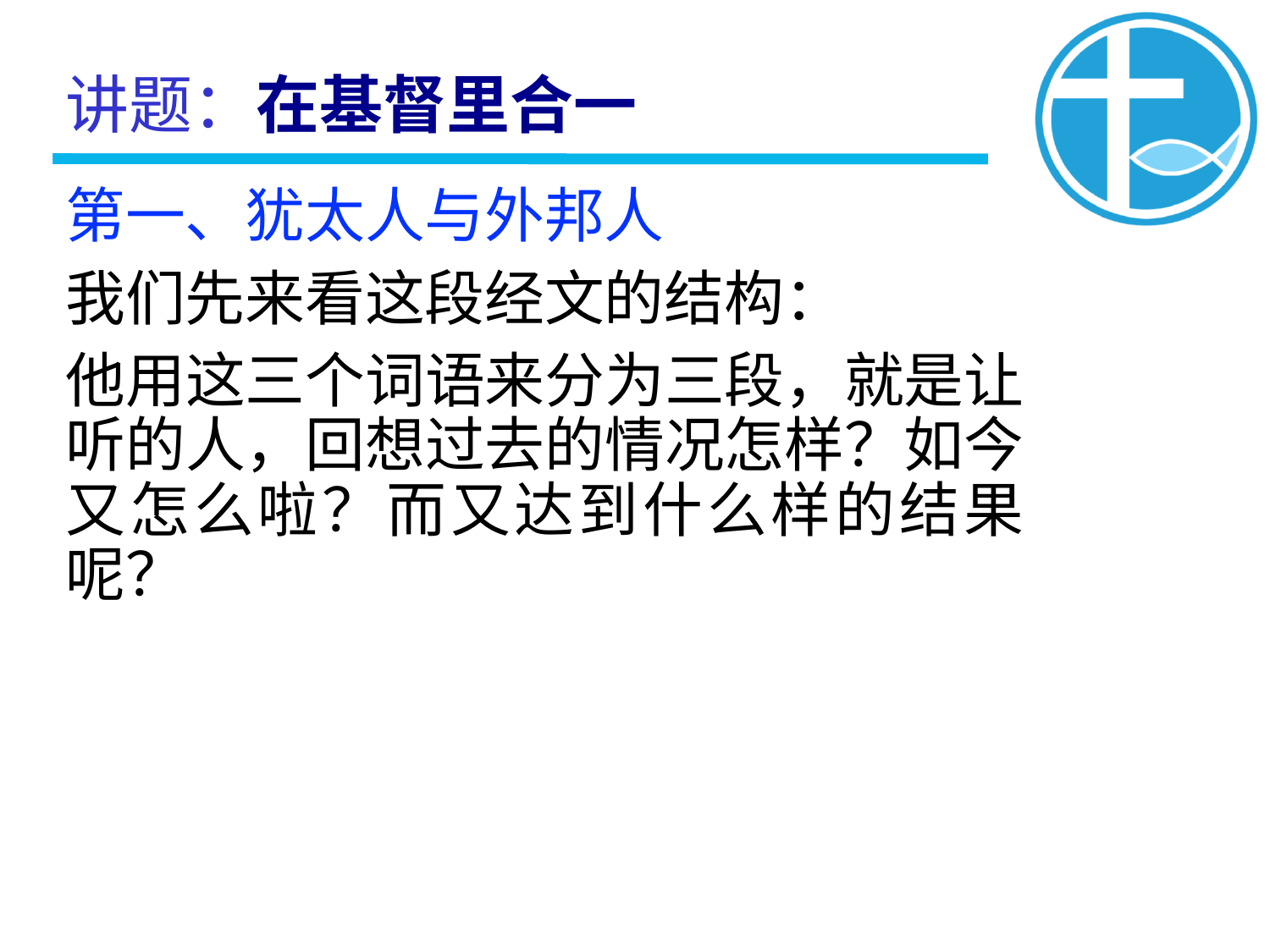

讲题：在基督里合一
第一、犹太人与外邦人
我们先来看这段经文的结构：
他用这三个词语来分为三段，就是让听的人，回想过去的情况怎样？如今又怎么啦？而又达到什么样的结果呢？